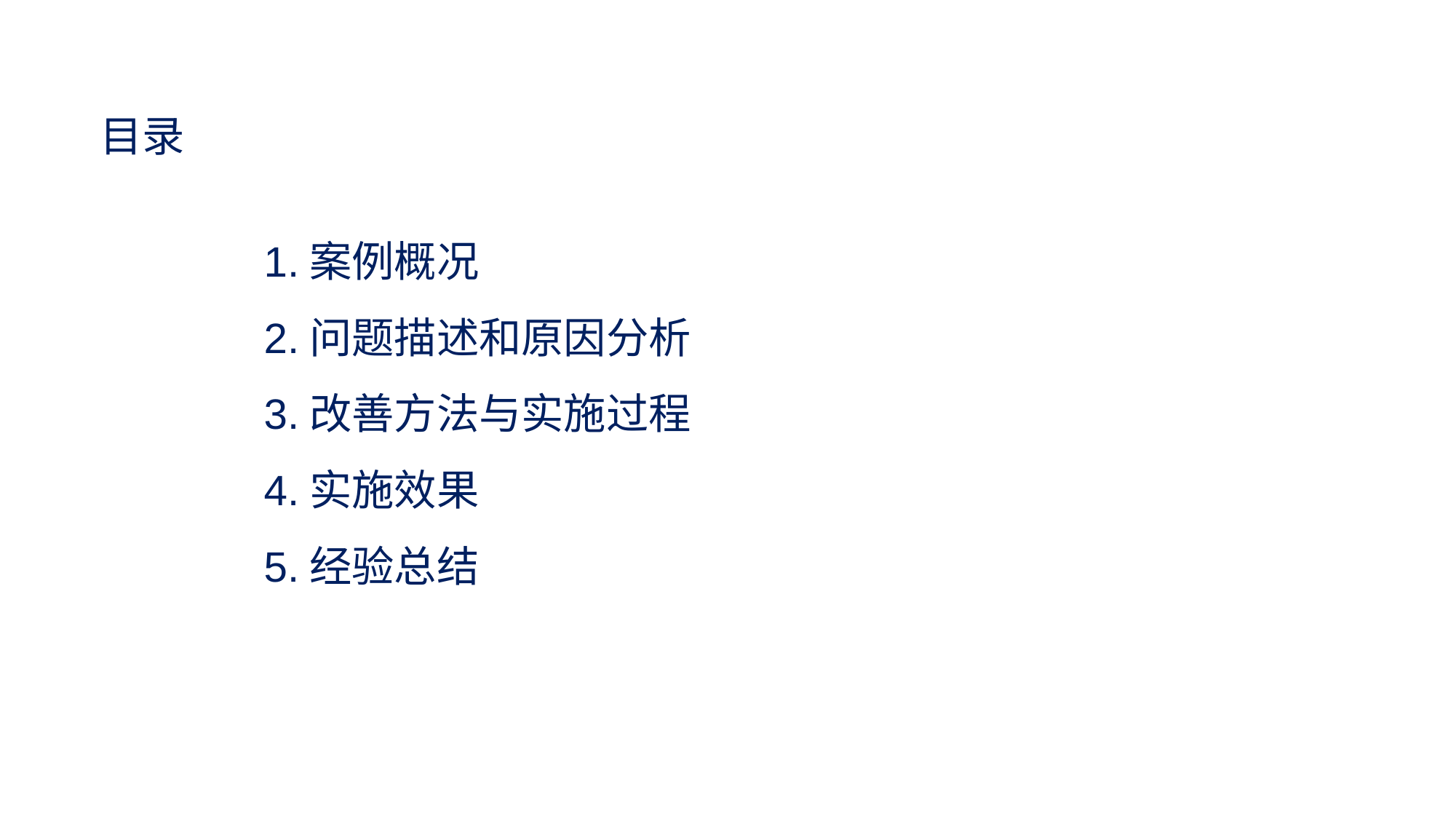

目录
1.案例概况
2.问题描述和原因分析
3.改善方法与实施过程
4.实施效果
5.经验总结

1